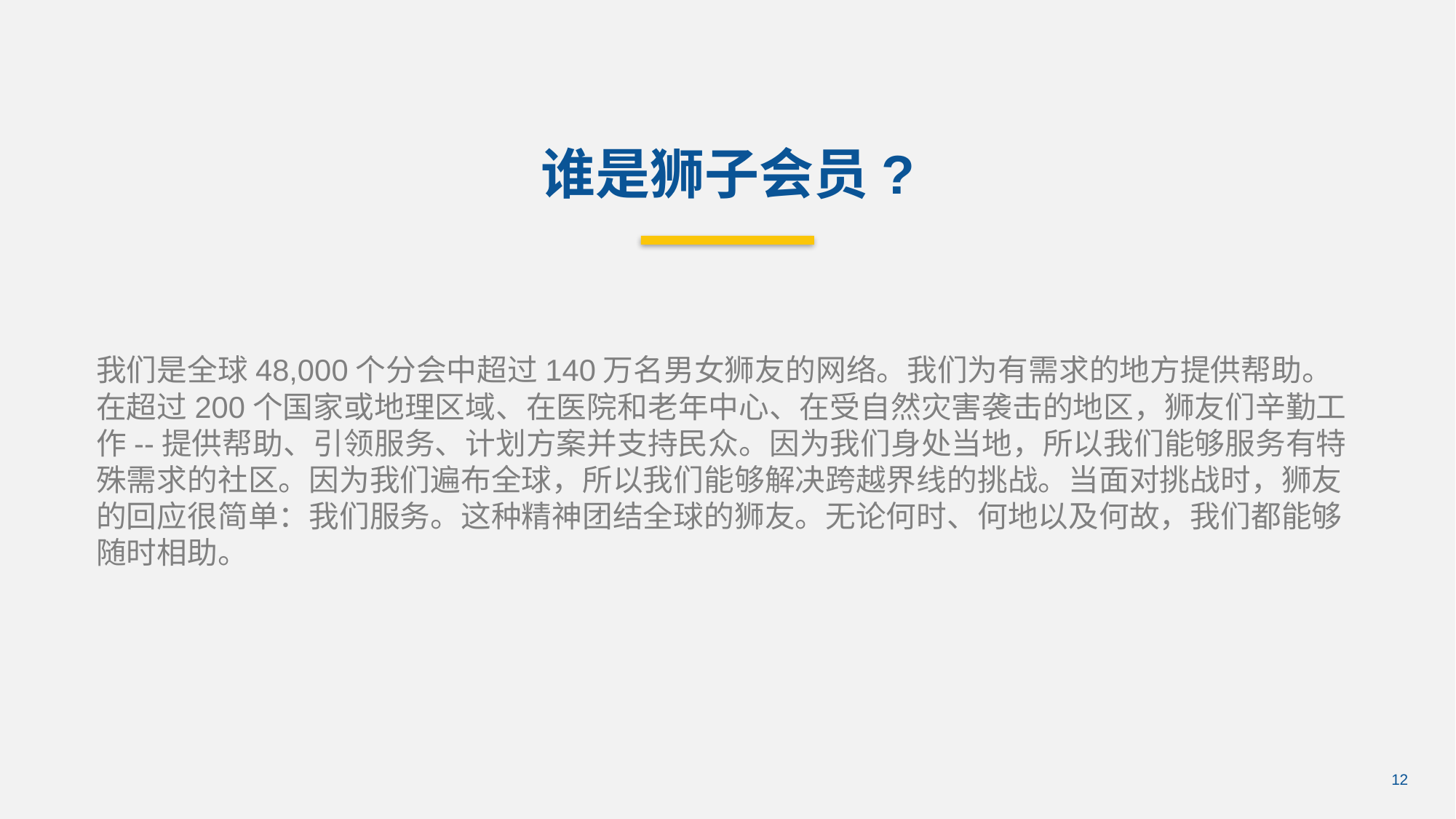

谁是狮子会员?
我们是全球48,000个分会中超过140万名男女狮友的网络。我们为有需求的地方提供帮助。在超过200个国家或地理区域、在医院和老年中心、在受自然灾害袭击的地区，狮友们辛勤工作--提供帮助、引领服务、计划方案并支持民众。因为我们身处当地，所以我们能够服务有特殊需求的社区。因为我们遍布全球，所以我们能够解决跨越界线的挑战。当面对挑战时，狮友的回应很简单：我们服务。这种精神团结全球的狮友。无论何时、何地以及何故，我们都能够随时相助。